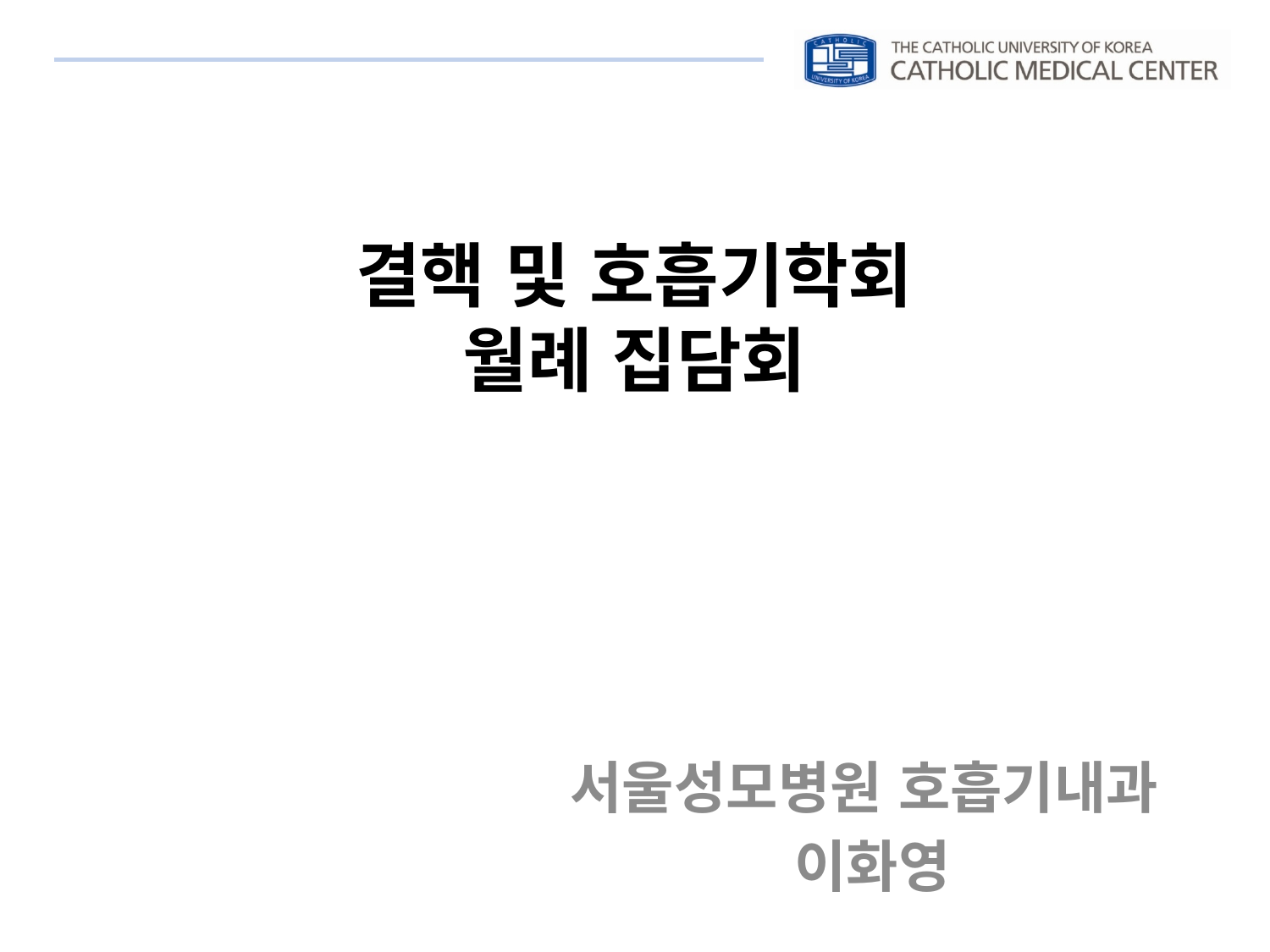

# 결핵 및 호흡기학회 월례 집담회
서울성모병원 호흡기내과
이화영